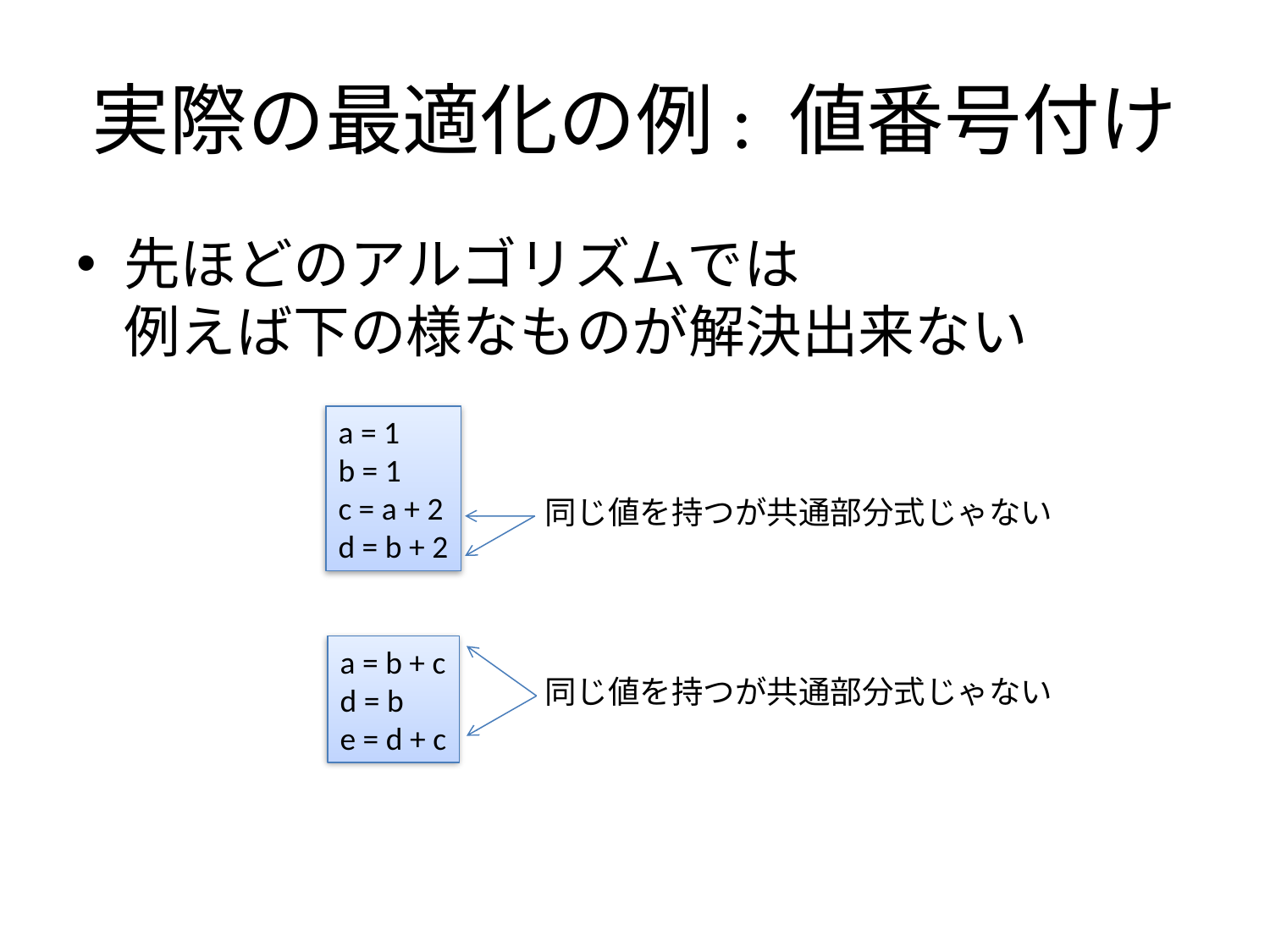

# 実際の最適化の例: 値番号付け
先ほどのアルゴリズムでは
例えば下の様なものが解決出来ない
a = 1
b = 1
c = a + 2
d = b + 2
同じ値を持つが共通部分式じゃない
a = b + c
d = b
e = d + c
同じ値を持つが共通部分式じゃない